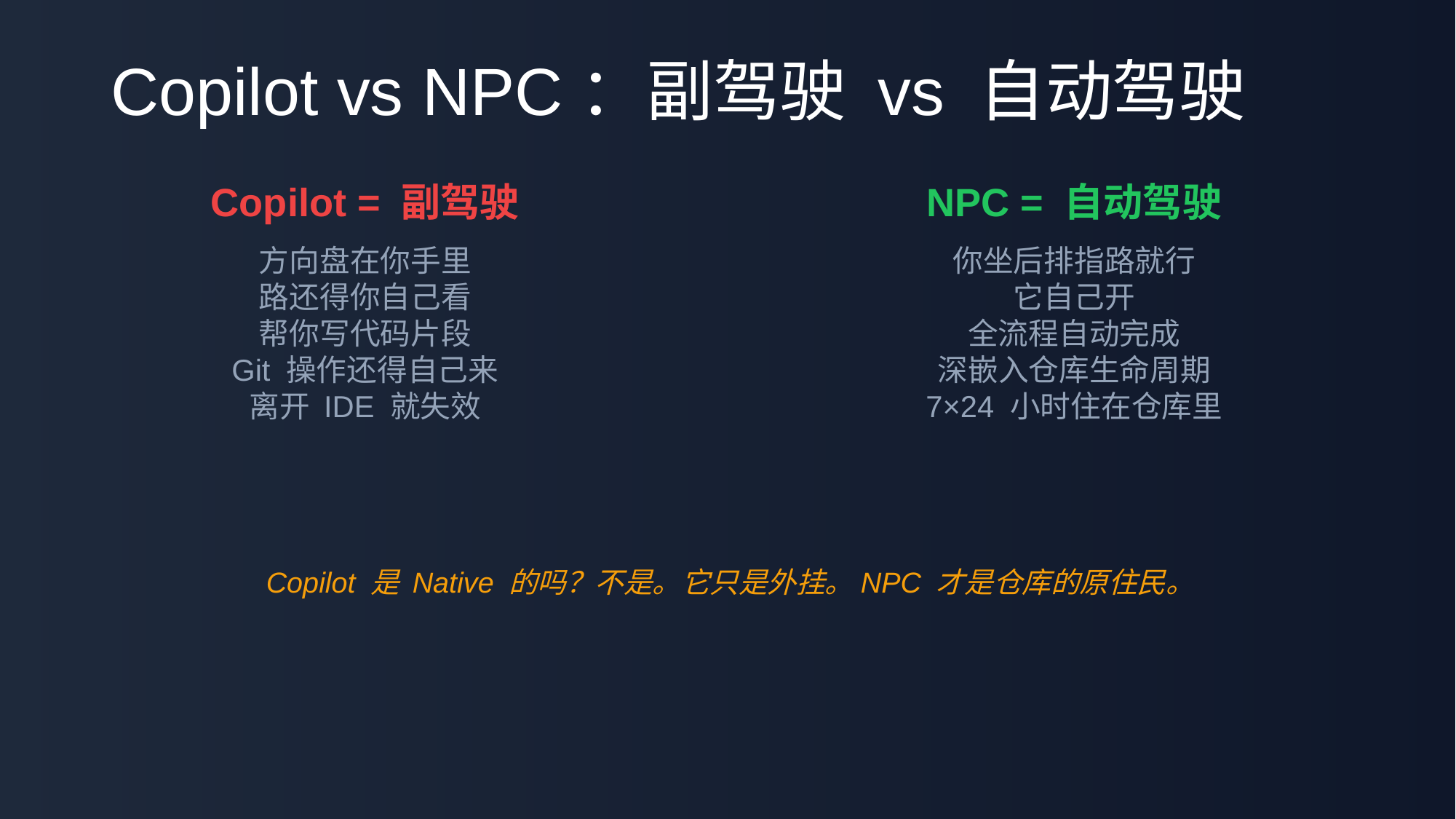

# Copilot vs NPC：副驾驶 vs 自动驾驶
Copilot = 副驾驶
NPC = 自动驾驶
方向盘在你手里
路还得你自己看
帮你写代码片段
Git 操作还得自己来
离开 IDE 就失效
你坐后排指路就行
它自己开
全流程自动完成
深嵌入仓库生命周期
7×24 小时住在仓库里
Copilot 是 Native 的吗？不是。它只是外挂。NPC 才是仓库的原住民。